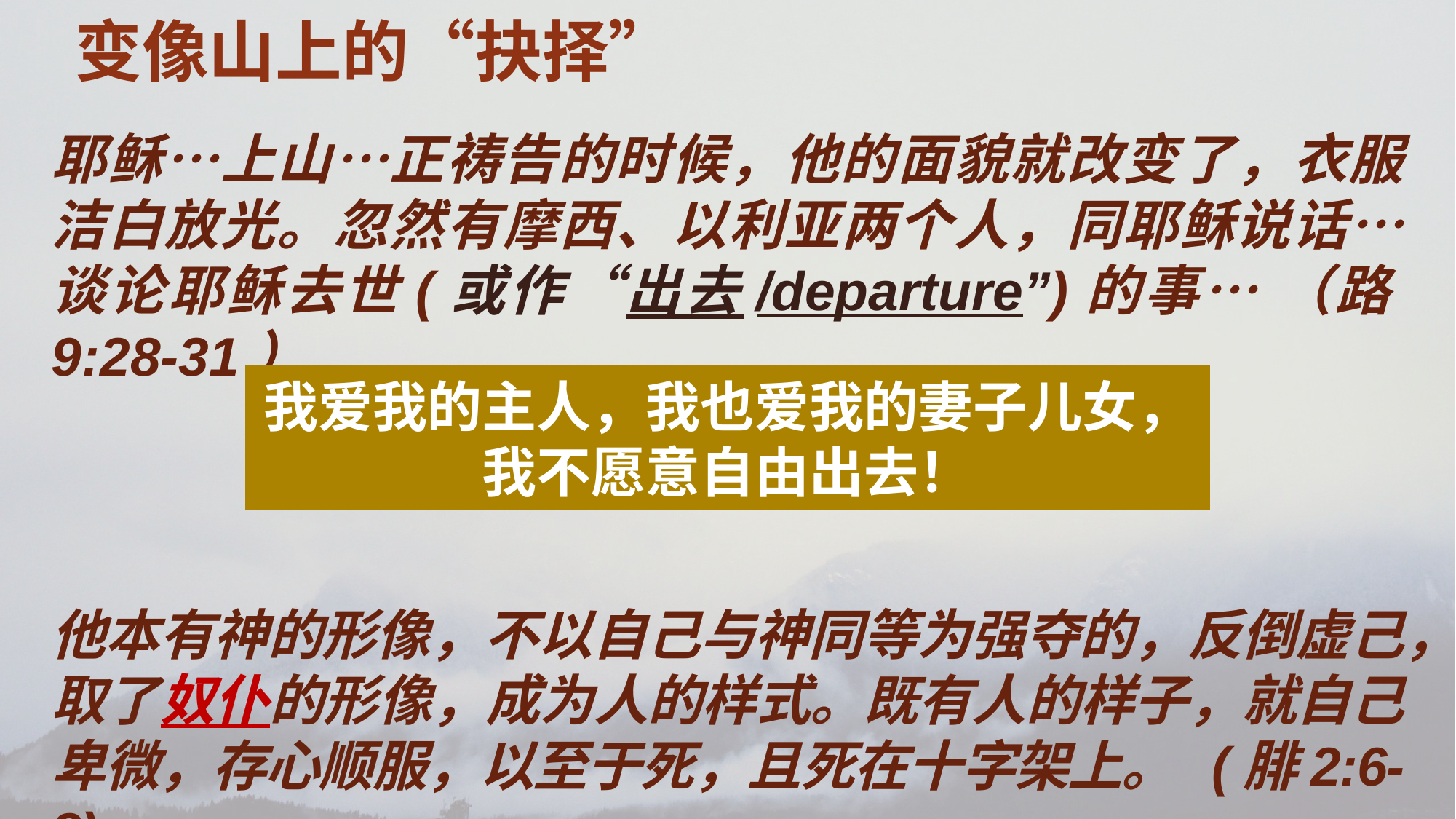

变像山上的“抉择”
耶稣…上山…正祷告的时候，他的面貌就改变了，衣服洁白放光。忽然有摩西、以利亚两个人，同耶稣说话…谈论耶稣去世(或作“出去/departure”)的事… （路9:28-31）

他本有神的形像，不以自己与神同等为强夺的，反倒虚己，取了奴仆的形像，成为人的样式。既有人的样子，就自己卑微，存心顺服，以至于死，且死在十字架上。  (腓2:6-8)

我爱我的主人，我也爱我的妻子儿女，我不愿意自由出去！